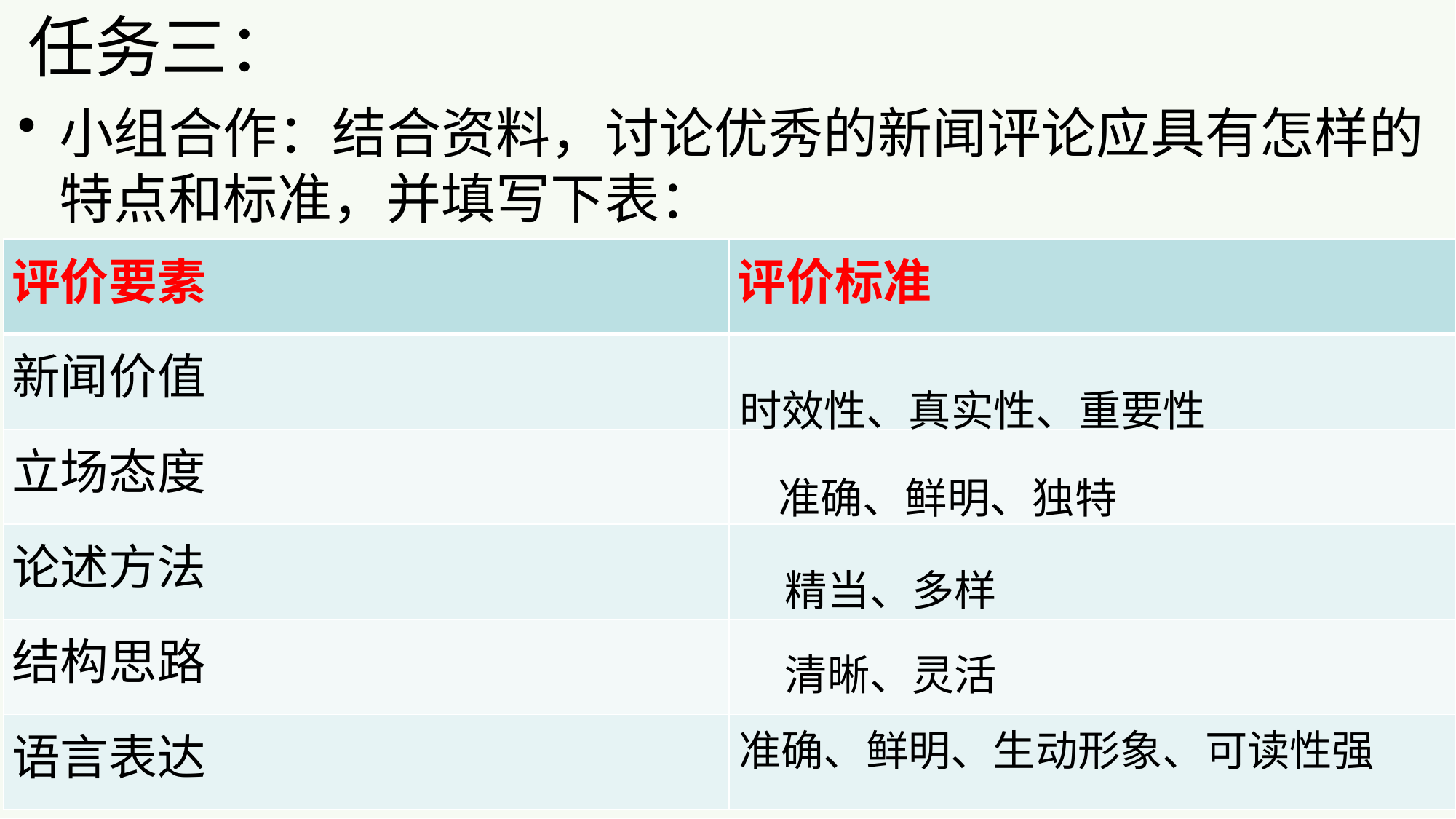

#
任务三：
小组合作：结合资料，讨论优秀的新闻评论应具有怎样的特点和标准，并填写下表：
| 评价要素 | 评价标准 |
| --- | --- |
| 新闻价值 |  |
| 立场态度 |  |
| 论述方法 |  |
| 结构思路 |  |
| 语言表达 |  |
时效性、真实性、重要性
准确、鲜明、独特
精当、多样
清晰、灵活
准确、鲜明、生动形象、可读性强